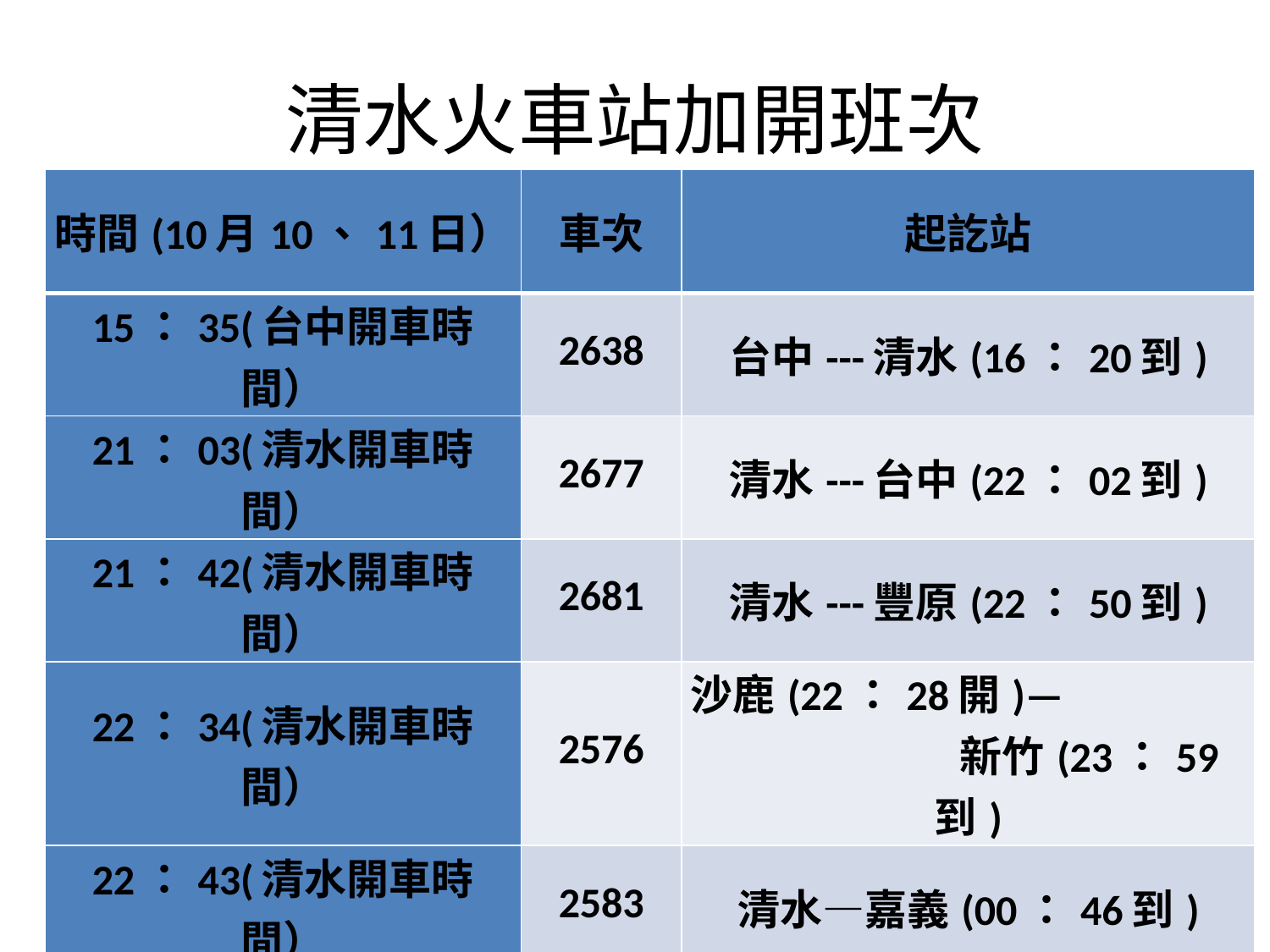

# 清水火車站加開班次
| 時間(10月10、11日） | 車次 | 起訖站 |
| --- | --- | --- |
| 15：35(台中開車時間） | 2638 | 台中---清水(16：20到) |
| 21：03(清水開車時間） | 2677 | 清水---台中(22：02到) |
| 21：42(清水開車時間） | 2681 | 清水---豐原(22：50到) |
| 22：34(清水開車時間） | 2576 | 沙鹿(22：28開)— 新竹(23：59到) |
| 22：43(清水開車時間） | 2583 | 清水—嘉義(00：46到) |
| 23：00(清水開車時間） | 2685 | 清水---台中(23：45到) |